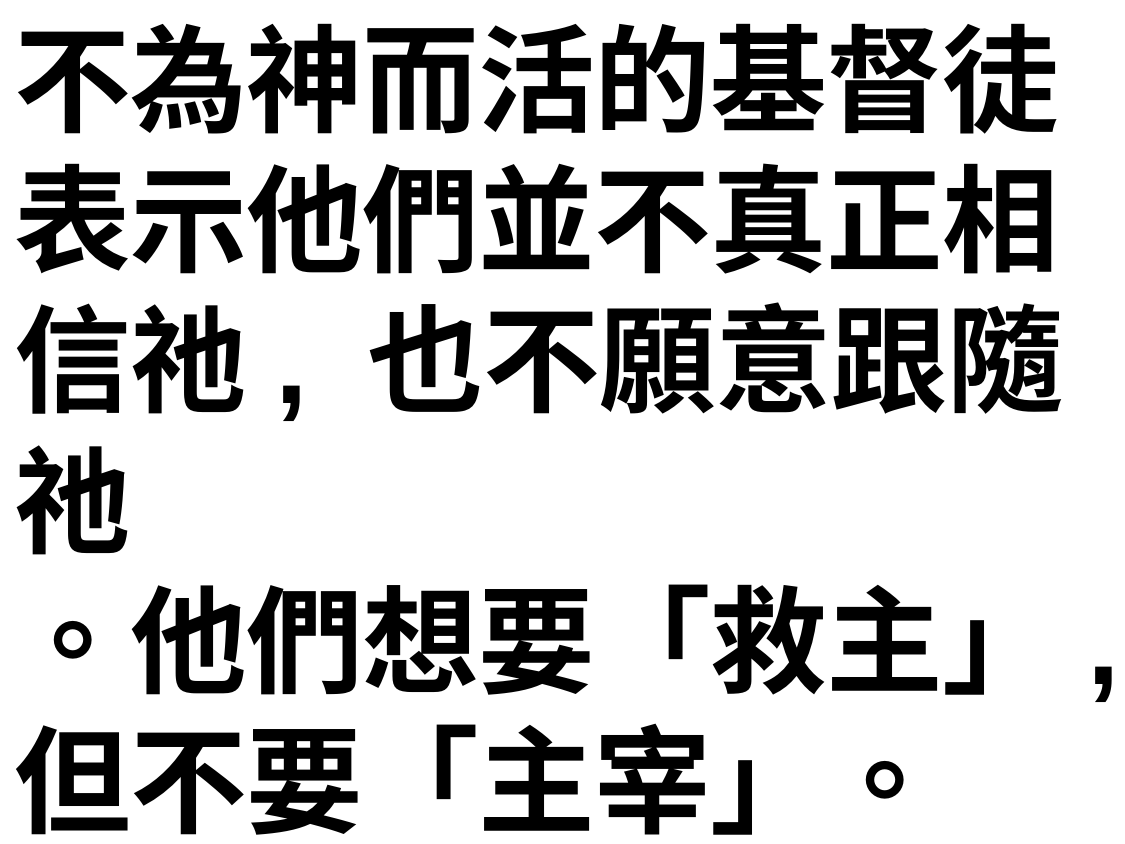

不為神而活的基督徒表示他們並不真正相信祂, 也不願意跟隨祂
。他們想要「救主」, 但不要「主宰」。